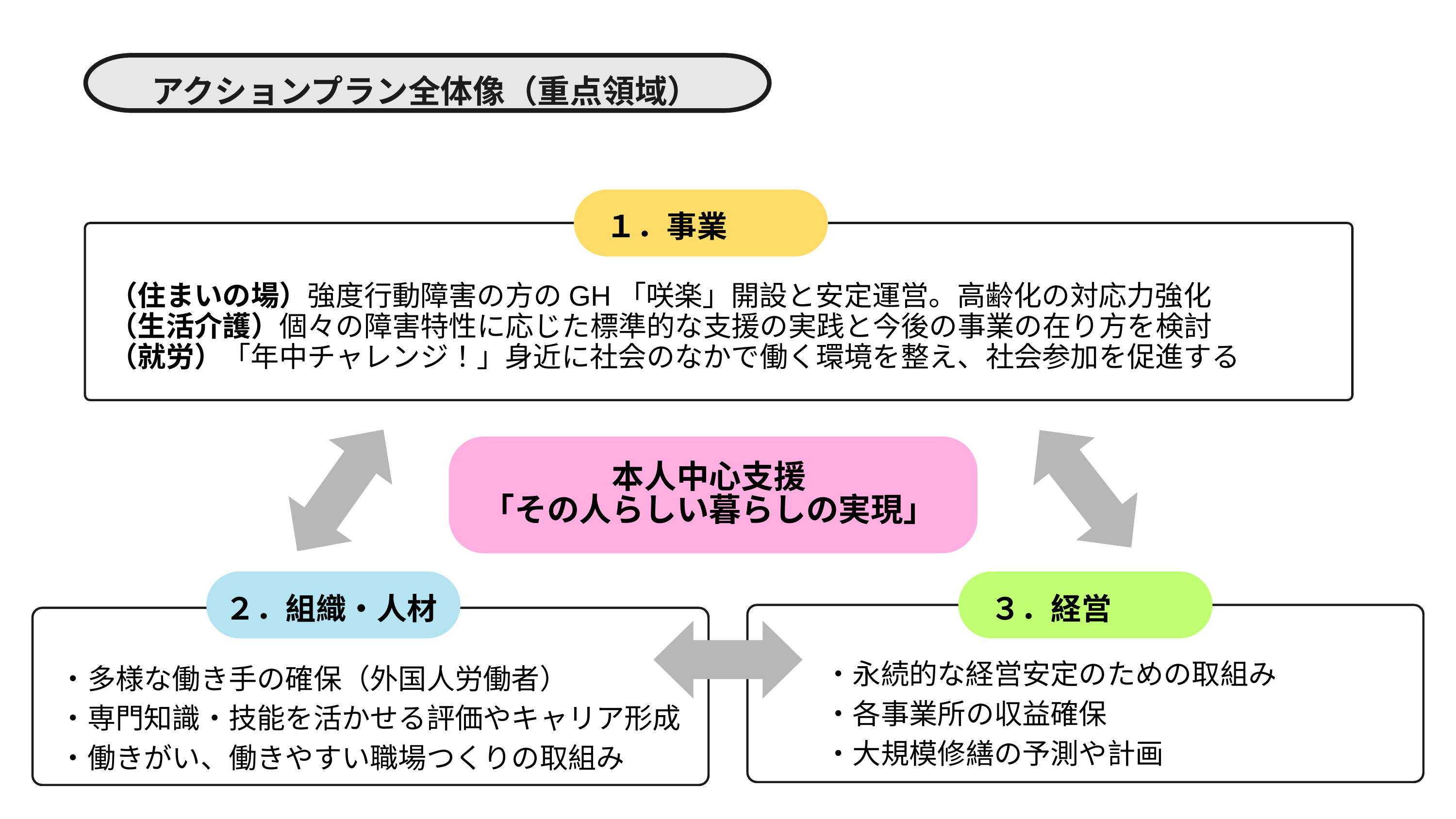

アクションプラン全体像（重点領域）

１．事業

（住まいの場）強度行動障害の方のGH「咲楽」開設と安定運営。高齢化の対応力強化
（生活介護）個々の障害特性に応じた標準的な支援の実践と今後の事業の在り方を検討
（就労）「年中チャレンジ！」身近に社会のなかで働く環境を整え、社会参加を促進する

本人中心支援
「その人らしい暮らしの実現」

２．組織・人材

３．経営

・永続的な経営安定のための取組み
・各事業所の収益確保
・大規模修繕の予測や計画
・多様な働き手の確保（外国人労働者）
・専門知識・技能を活かせる評価やキャリア形成
・働きがい、働きやすい職場つくりの取組み